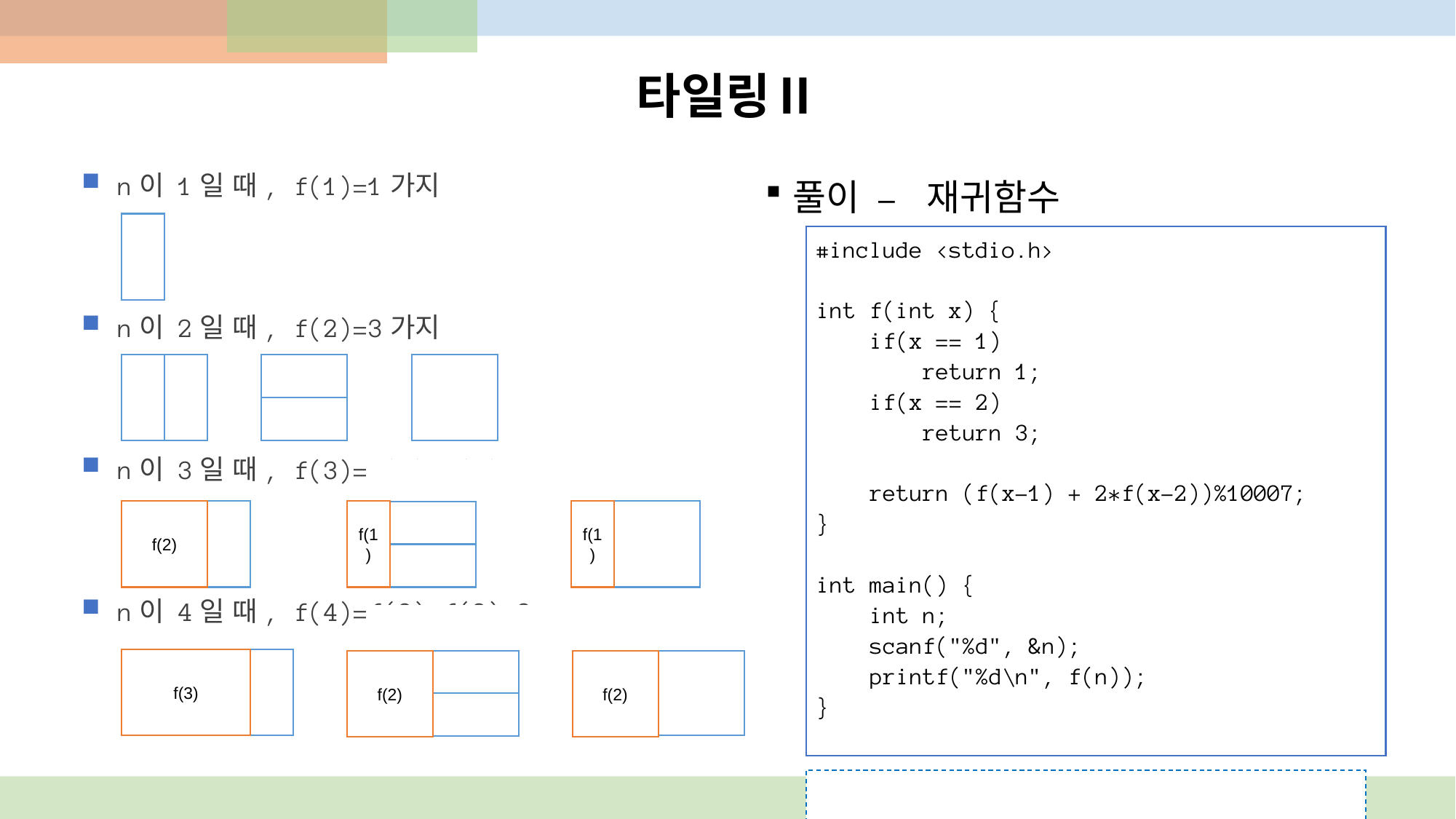

# 타일링Ⅱ
풀이 - 재귀함수
n이 1일 때, f(1)=1가지

n이 2일 때, f(2)=3가지

n이 3일 때, f(3)=f(2)+f(1)*2

n이 4일 때, f(4)=f(3)+f(2)*2

#include <stdio.h>

int f(int x) {
    if(x == 1)
        return 1;
    if(x == 2)
        return 3;

    return (f(x-1) + 2*f(x-2))%10007;
}

int main() {
    int n;
    scanf("%d", &n);
    printf("%d\n", f(n));
}

f(2)

f(1)
f(1)

f(3)

f(2)
f(2)

?
162